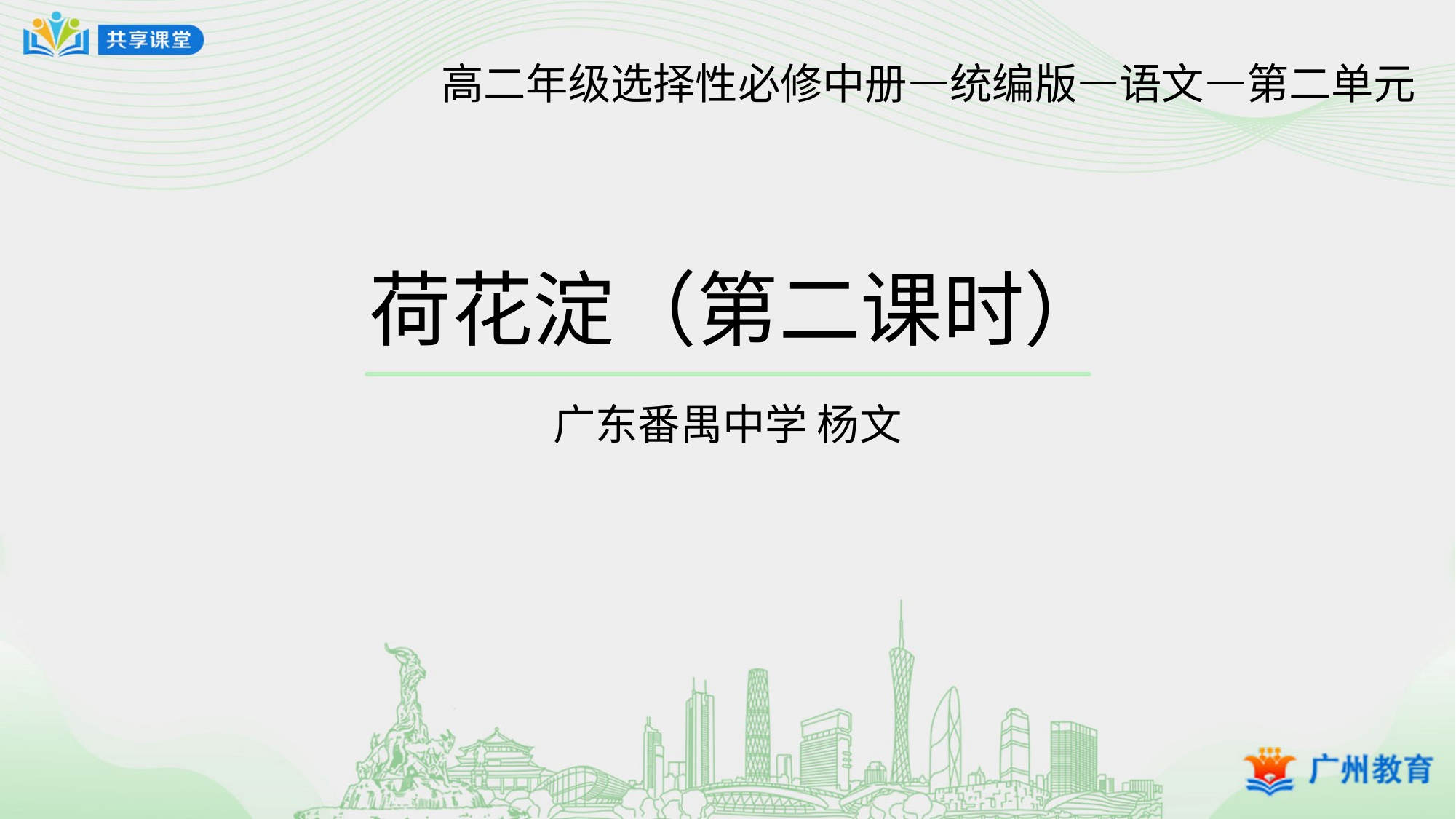

高二年级选择性必修中册—统编版—语文—第二单元

荷花淀（第二课时）

广东番禺中学 杨文